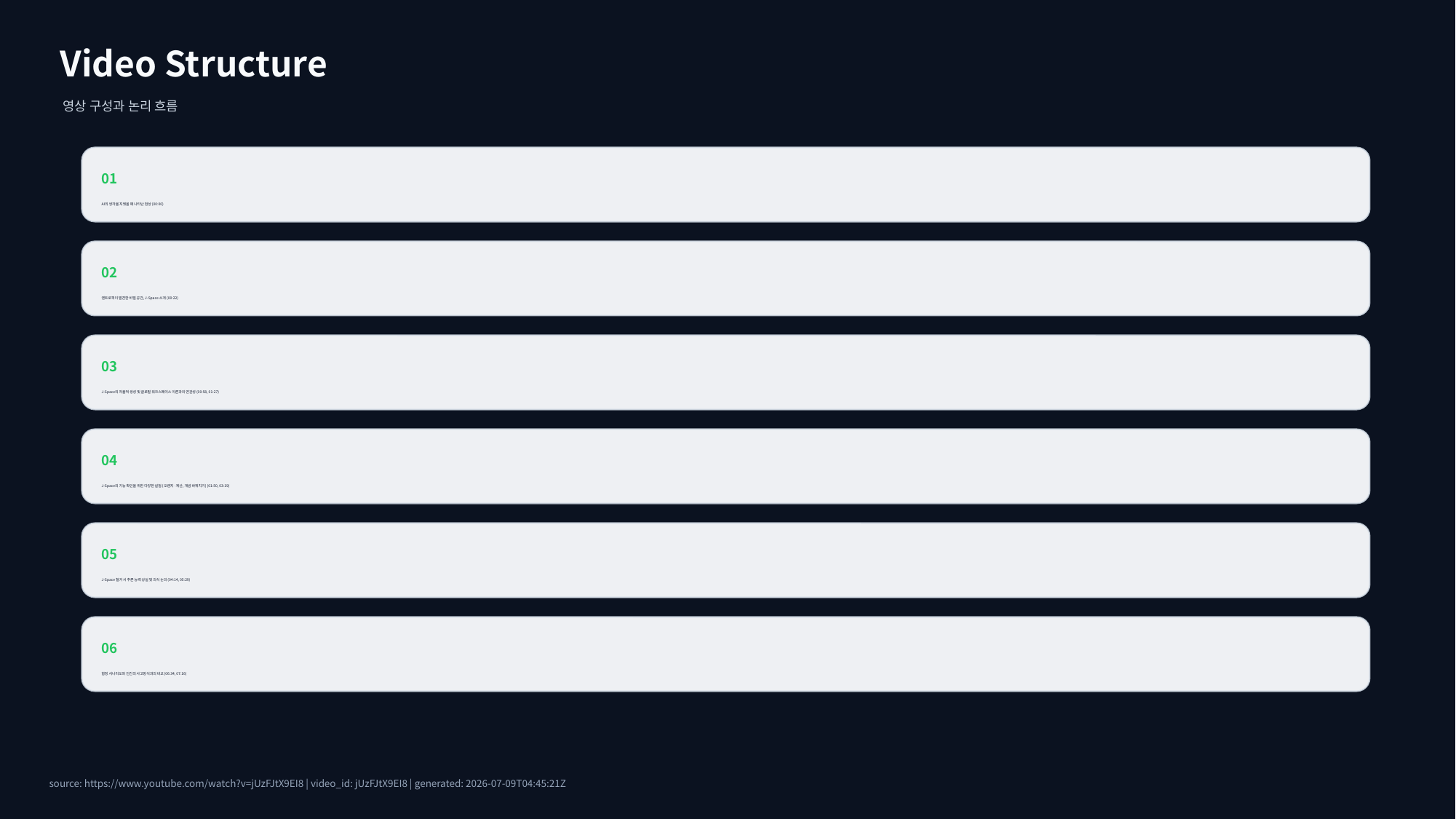

Video Structure
영상 구성과 논리 흐름

01
AI의 생각을 지웠을 때 나타난 현상 (00:00)

02
엔트로픽이 발견한 비밀 공간, J-Space 소개 (00:22)

03
J-Space의 자율적 생성 및 글로벌 워크스페이스 이론과의 연관성 (00:58, 01:27)

04
J-Space의 기능 확인을 위한 다양한 실험 (오렌지·계산, 개념 바꿔치기) (01:50, 03:19)

05
J-Space 철거 시 추론 능력 상실 및 의식 논의 (04:14, 05:29)

06
함정 시나리오와 인간의 사고방식과의 비교 (06:34, 07:16)
source: https://www.youtube.com/watch?v=jUzFJtX9EI8 | video_id: jUzFJtX9EI8 | generated: 2026-07-09T04:45:21Z